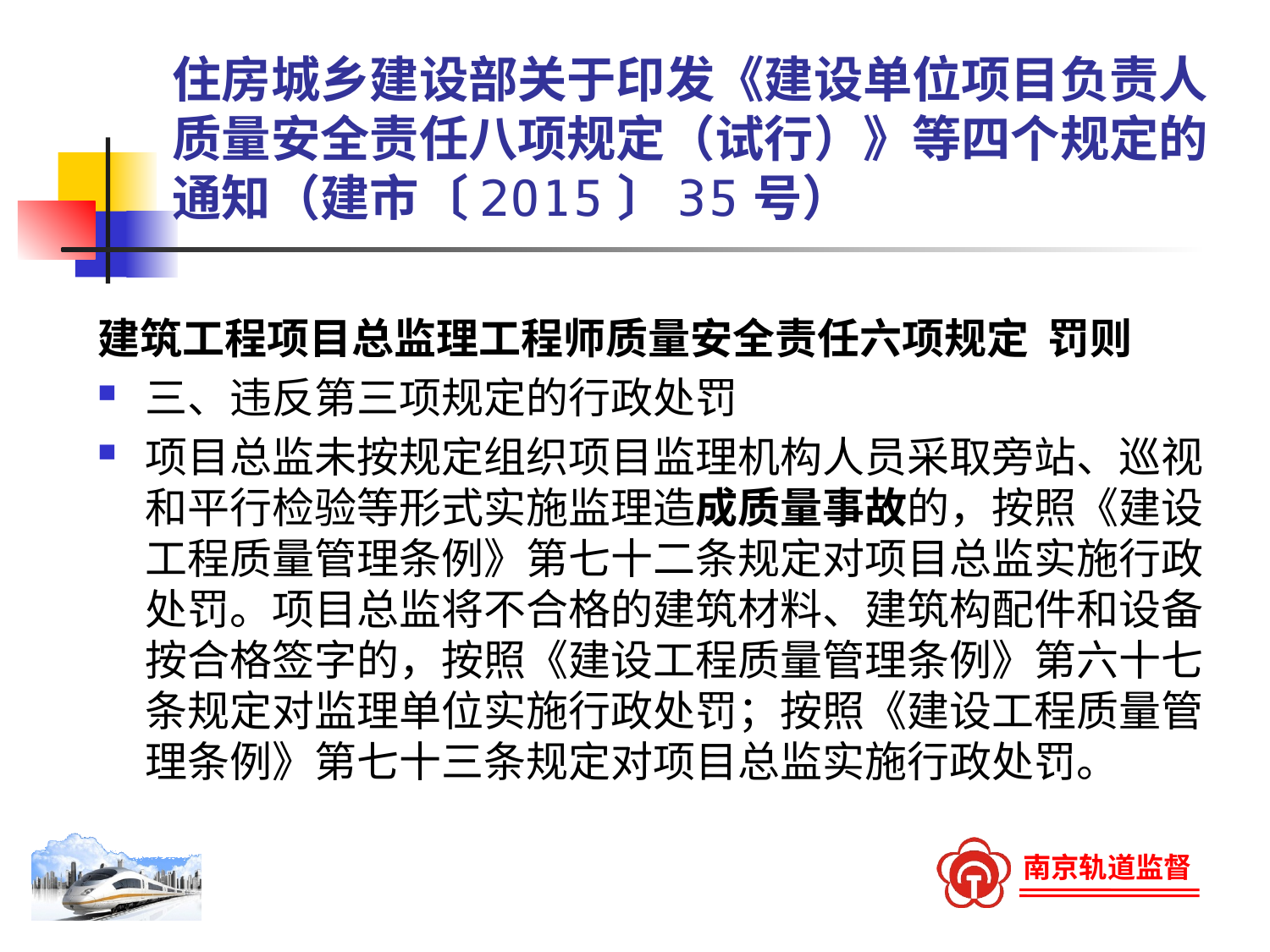

# 住房城乡建设部关于印发《建设单位项目负责人质量安全责任八项规定（试行）》等四个规定的通知（建市〔2015〕35号）
建筑工程项目总监理工程师质量安全责任六项规定  罚则
三、违反第三项规定的行政处罚
项目总监未按规定组织项目监理机构人员采取旁站、巡视和平行检验等形式实施监理造成质量事故的，按照《建设工程质量管理条例》第七十二条规定对项目总监实施行政处罚。项目总监将不合格的建筑材料、建筑构配件和设备按合格签字的，按照《建设工程质量管理条例》第六十七条规定对监理单位实施行政处罚；按照《建设工程质量管理条例》第七十三条规定对项目总监实施行政处罚。